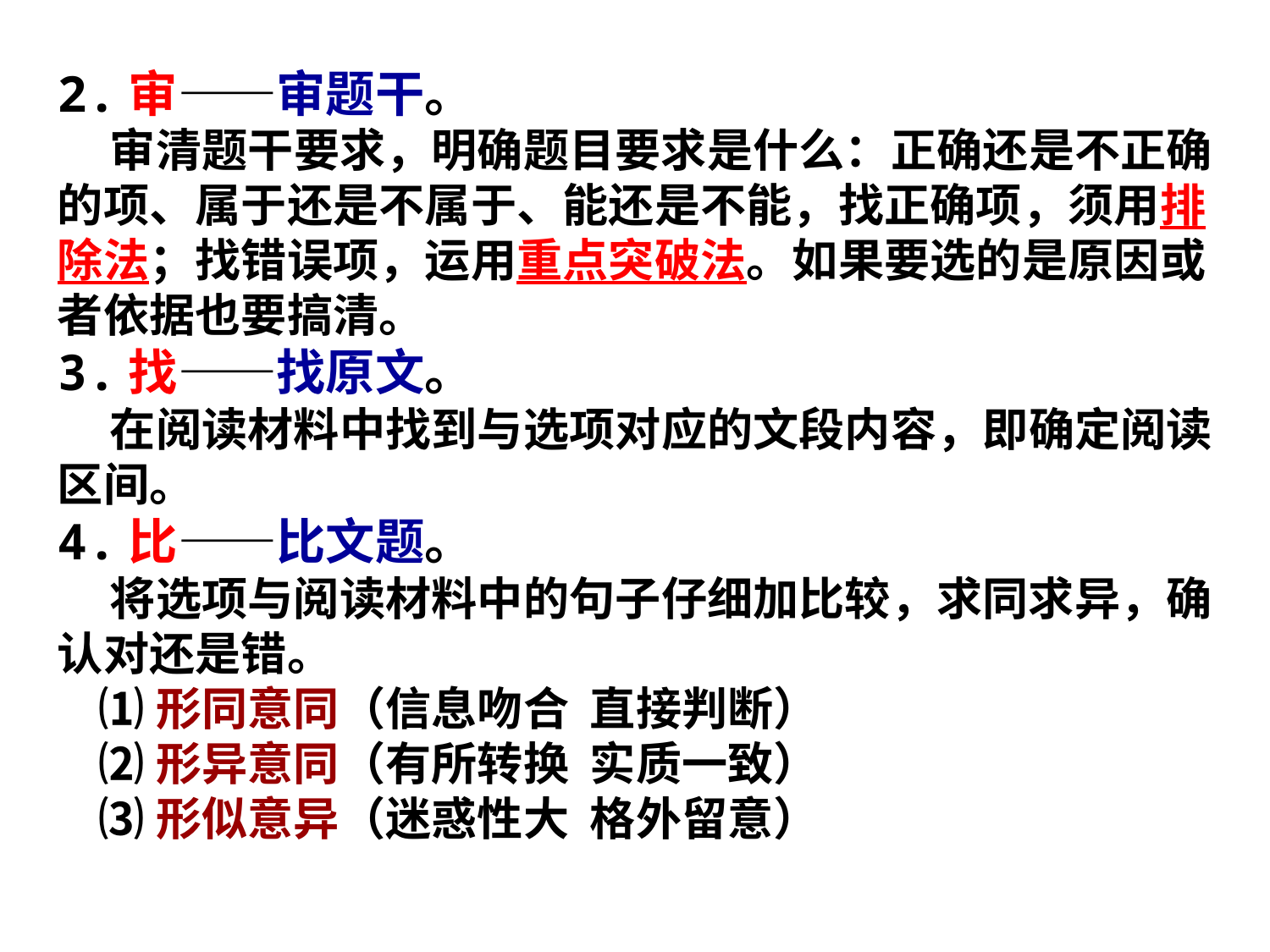

2.审——审题干。
    审清题干要求，明确题目要求是什么：正确还是不正确的项、属于还是不属于、能还是不能，找正确项，须用排除法；找错误项，运用重点突破法。如果要选的是原因或者依据也要搞清。
3.找——找原文。
    在阅读材料中找到与选项对应的文段内容，即确定阅读区间。
4.比——比文题。
    将选项与阅读材料中的句子仔细加比较，求同求异，确认对还是错。
    ⑴形同意同（信息吻合  直接判断）
    ⑵形异意同（有所转换  实质一致）
    ⑶形似意异（迷惑性大  格外留意）